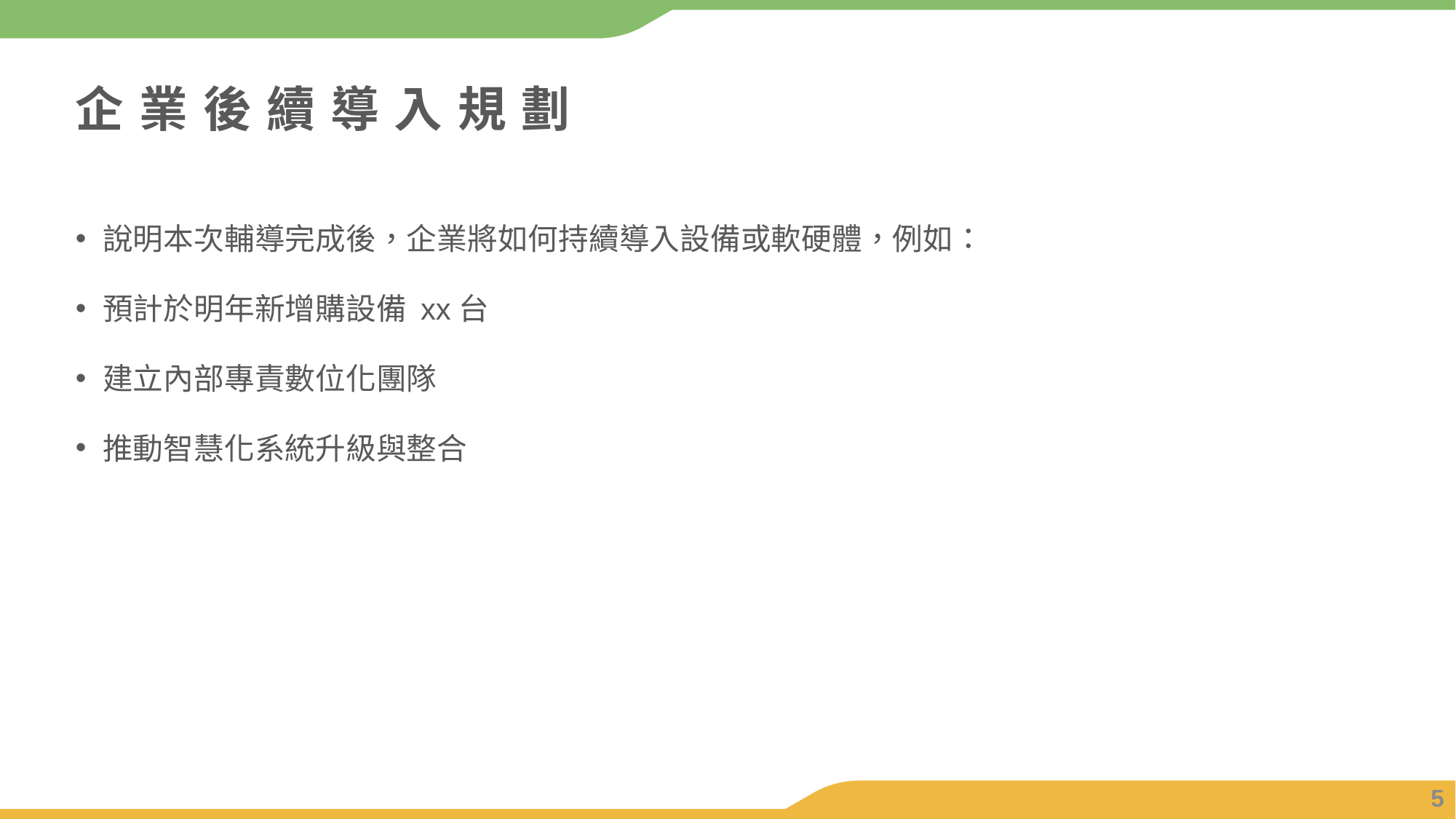

# 企業後續導入規劃
說明本次輔導完成後，企業將如何持續導入設備或軟硬體，例如：
預計於明年新增購設備 xx台
建立內部專責數位化團隊
推動智慧化系統升級與整合
5